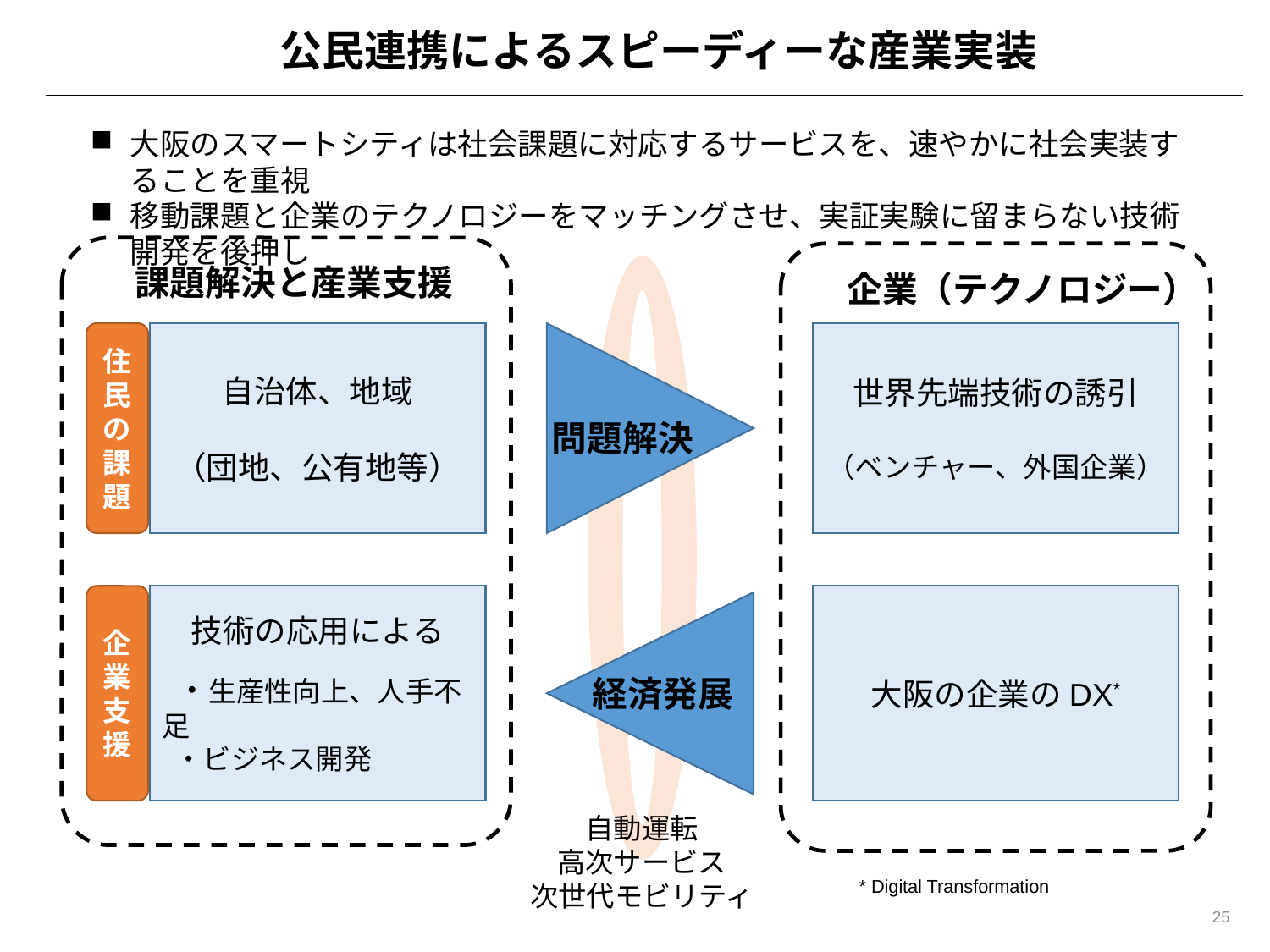

公民連携によるスピーディーな産業実装
大阪のスマートシティは社会課題に対応するサービスを、速やかに社会実装することを重視
移動課題と企業のテクノロジーをマッチングさせ、実証実験に留まらない技術開発を後押し

課題解決と産業支援

企業（テクノロジー）
住民の課題
自治体、地域

（団地、公有地等）
世界先端技術の誘引

（ベンチャー、外国企業）

問題解決
企業支援
技術の応用による

 ・生産性向上、人手不足
 ・ビジネス開発
大阪の企業のDX*

経済発展
自動運転
高次サービス
次世代モビリティ
* Digital Transformation
25